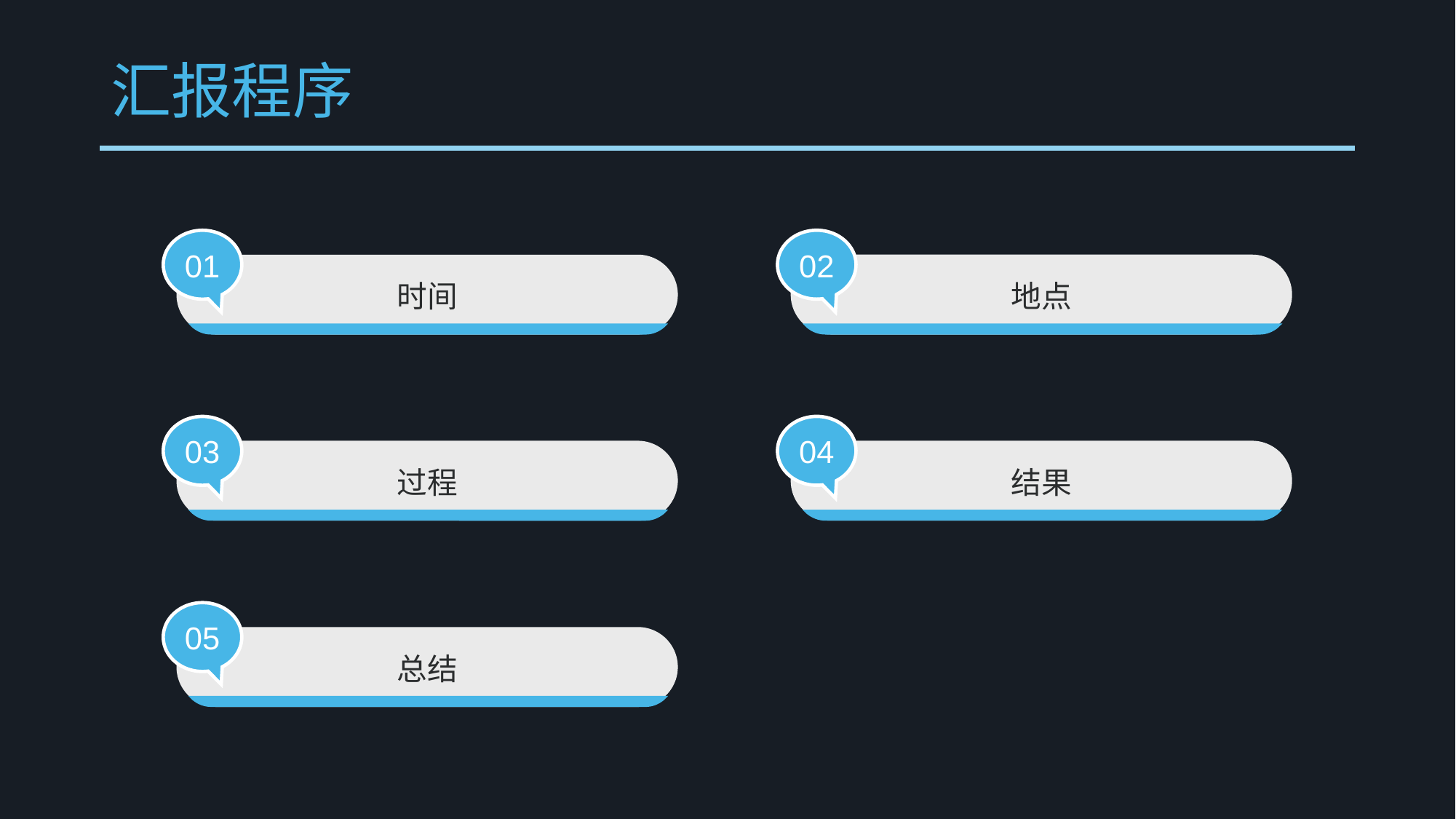

汇报程序
02
01
地点
时间

04
03
结果
过程

05
总结